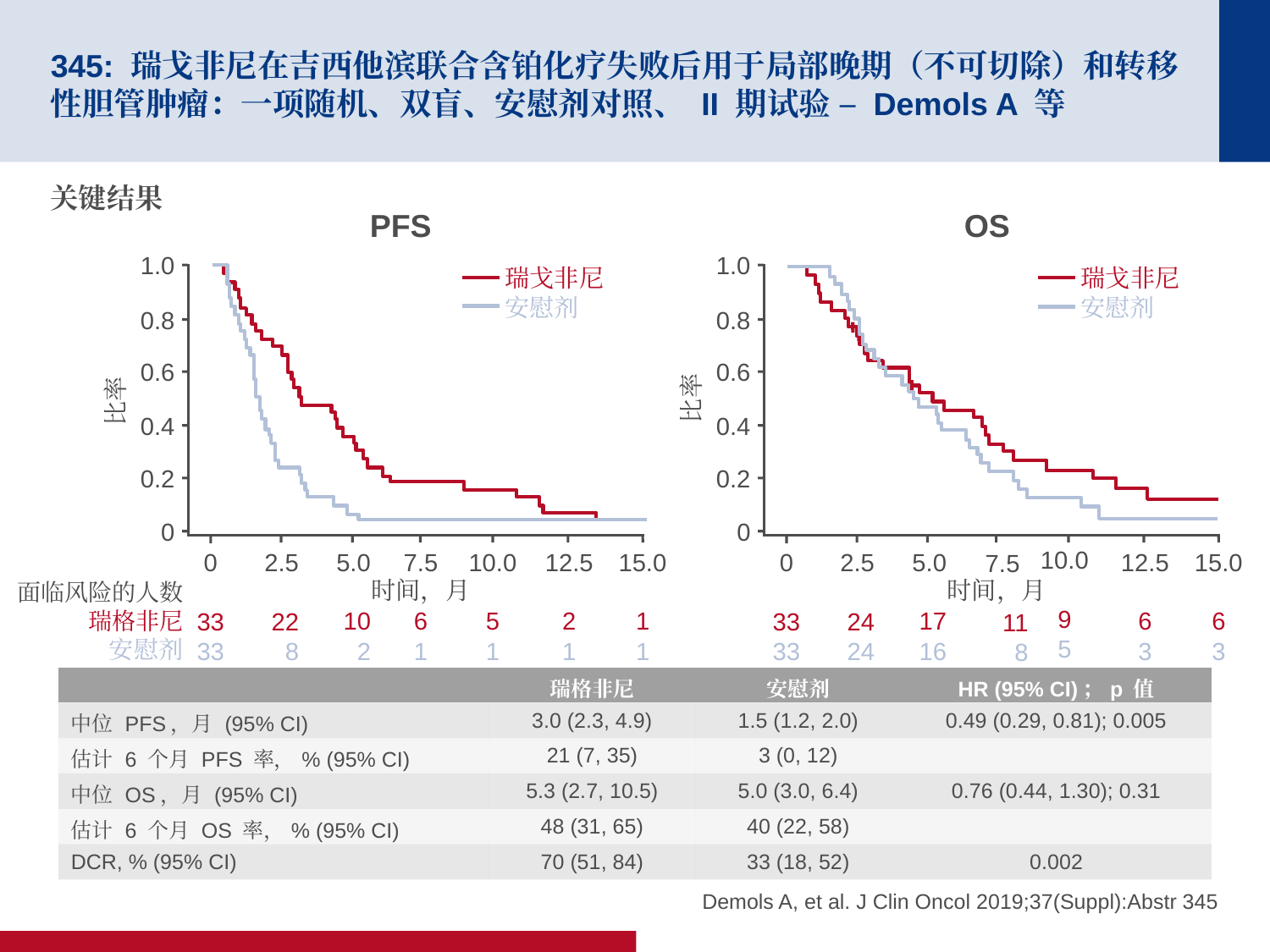

# 345: 瑞戈非尼在吉西他滨联合含铂化疗失败后用于局部晚期（不可切除）和转移性胆管肿瘤：一项随机、双盲、安慰剂对照、 II 期试验 – Demols A 等
关键结果
PFS
OS
1.0
1.0
瑞戈非尼
安慰剂

0.8

0.6

比率
0.4

0.2

0

5.0

17
16

15.0

6
3

7.5

11
8

2.5

24
24

0

33
33
10.0

9
5
12.5

6
3
时间，月
瑞戈非尼
安慰剂

0.8

0.6

比率
0.4

0.2

0

5.0

10
2

7.5

6
1

15.0

1
1

2.5

22
8

10.0

5
1
12.5

2
1
0

33
33
时间，月
面临风险的人数
瑞格非尼
安慰剂
|  | 瑞格非尼 | 安慰剂 | HR (95% CI)；p 值 |
| --- | --- | --- | --- |
| 中位 PFS，月 (95% CI) | 3.0 (2.3, 4.9) | 1.5 (1.2, 2.0) | 0.49 (0.29, 0.81); 0.005 |
| 估计 6 个月 PFS 率，% (95% CI) | 21 (7, 35) | 3 (0, 12) |  |
| 中位 OS，月 (95% CI) | 5.3 (2.7, 10.5) | 5.0 (3.0, 6.4) | 0.76 (0.44, 1.30); 0.31 |
| 估计 6 个月 OS 率，% (95% CI) | 48 (31, 65) | 40 (22, 58) |  |
| DCR, % (95% CI) | 70 (51, 84) | 33 (18, 52) | 0.002 |
Demols A, et al. J Clin Oncol 2019;37(Suppl):Abstr 345